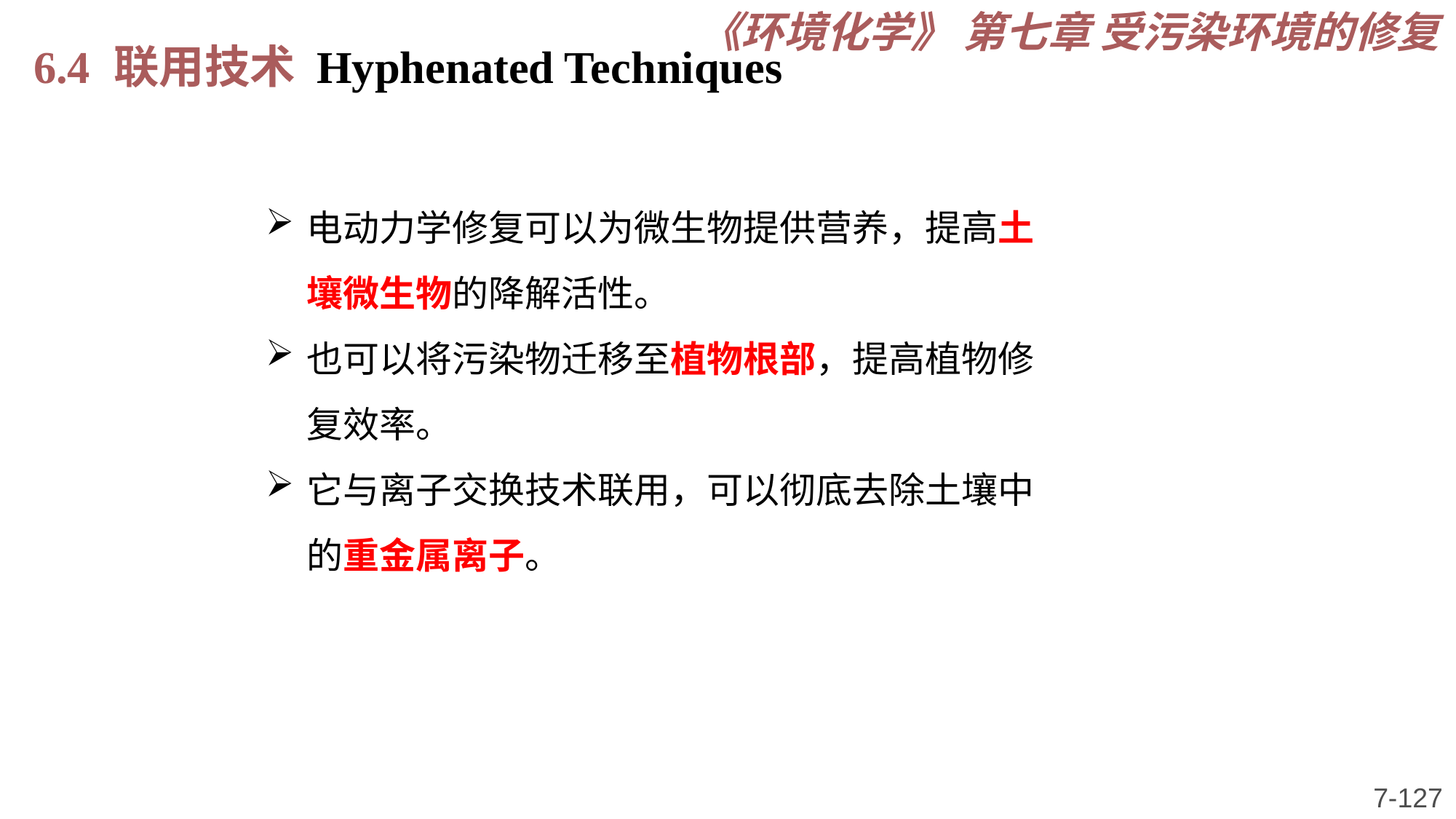

《环境化学》 第七章 受污染环境的修复
6.4 联用技术 Hyphenated Techniques

电动力学修复可以为微生物提供营养，提高土壤微生物的降解活性。
也可以将污染物迁移至植物根部，提高植物修复效率。
它与离子交换技术联用，可以彻底去除土壤中的重金属离子。
7-127